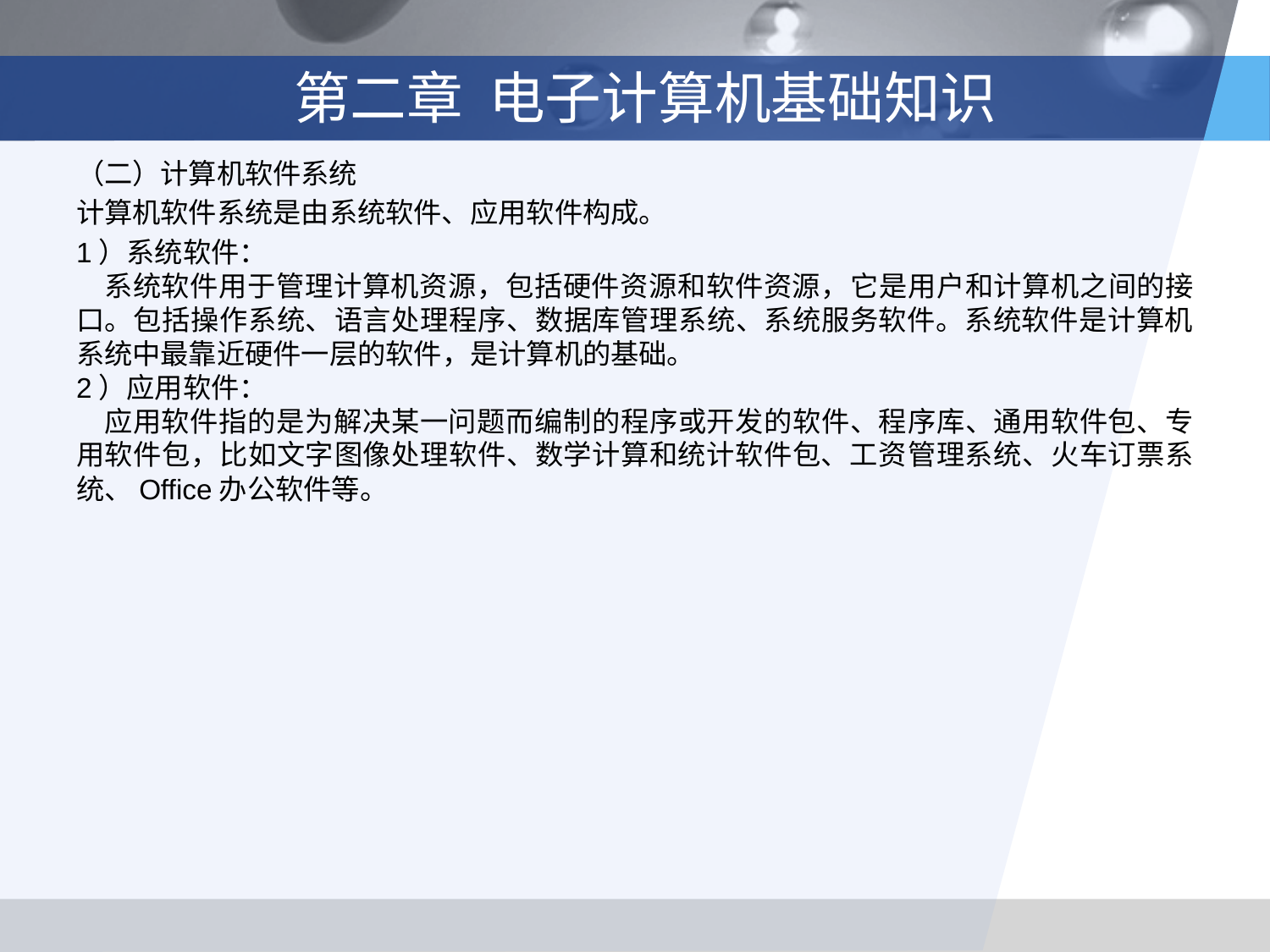

# 第二章  电子计算机基础知识
（二）计算机软件系统
计算机软件系统是由系统软件、应用软件构成。
1）系统软件：
   系统软件用于管理计算机资源，包括硬件资源和软件资源，它是用户和计算机之间的接口。包括操作系统、语言处理程序、数据库管理系统、系统服务软件。系统软件是计算机系统中最靠近硬件一层的软件，是计算机的基础。
2）应用软件：
   应用软件指的是为解决某一问题而编制的程序或开发的软件、程序库、通用软件包、专用软件包，比如文字图像处理软件、数学计算和统计软件包、工资管理系统、火车订票系统、Office办公软件等。